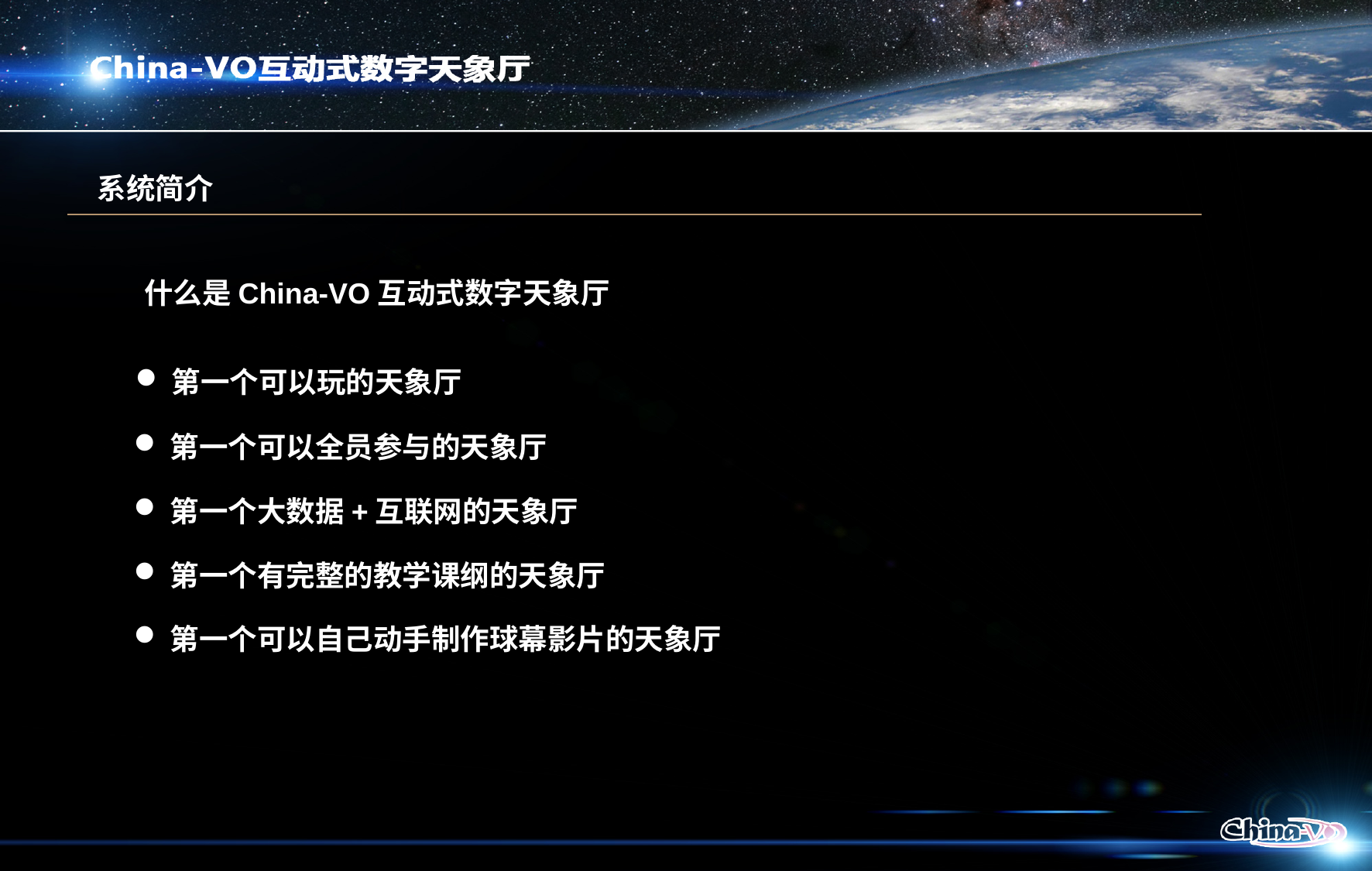

系统简介
什么是China-VO互动式数字天象厅
第一个可以玩的天象厅
第一个可以全员参与的天象厅
第一个大数据+互联网的天象厅
第一个有完整的教学课纲的天象厅
第一个可以自己动手制作球幕影片的天象厅